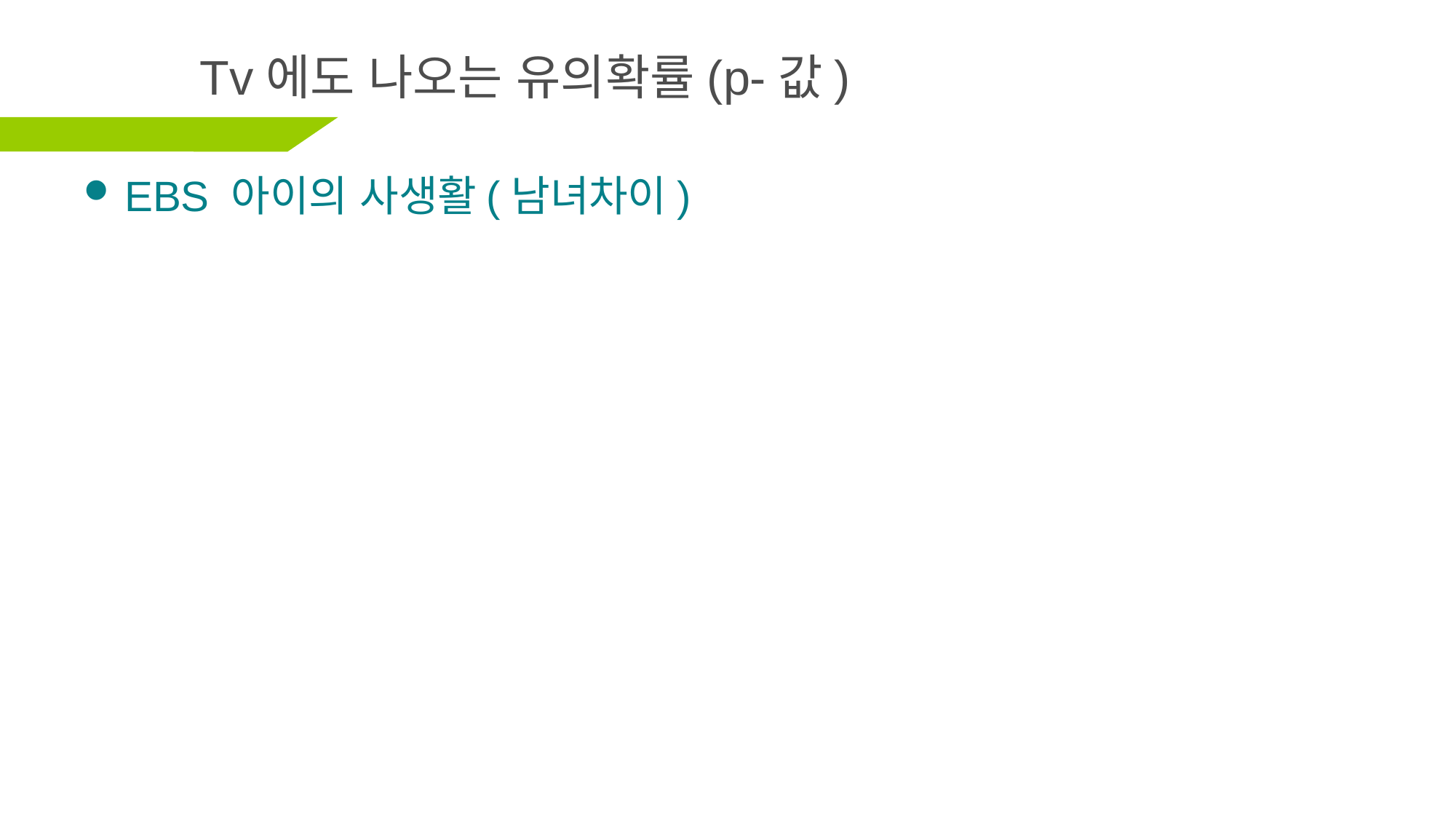

# Tv에도 나오는 유의확률(p-값)
EBS 아이의 사생활(남녀차이)